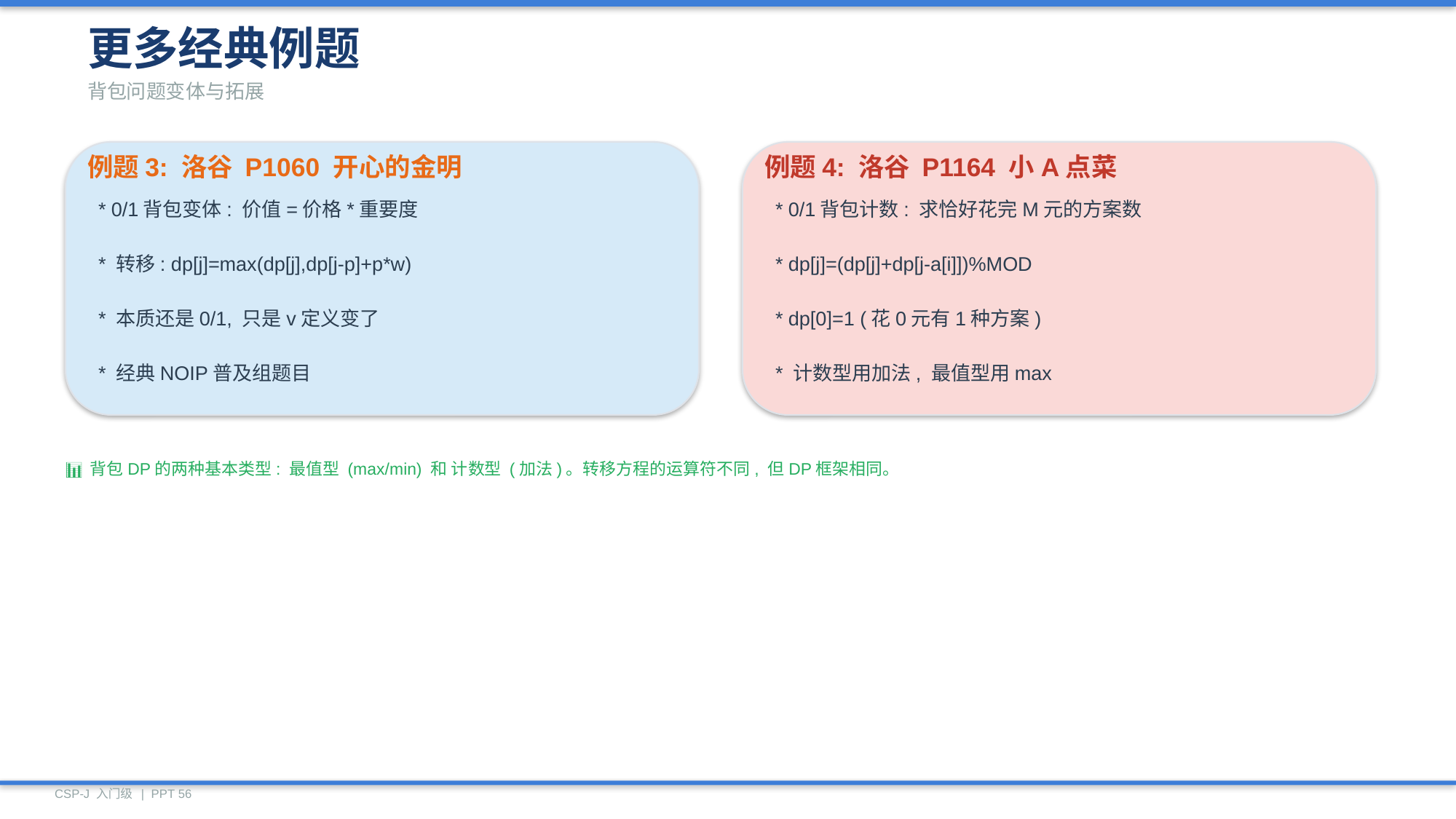

更多经典例题
背包问题变体与拓展

例题3: 洛谷 P1060 开心的金明
例题4: 洛谷 P1164 小A点菜
* 0/1背包变体: 价值=价格*重要度
* 0/1背包计数: 求恰好花完M元的方案数
* 转移: dp[j]=max(dp[j],dp[j-p]+p*w)
* dp[j]=(dp[j]+dp[j-a[i]])%MOD
* 本质还是0/1, 只是v定义变了
* dp[0]=1 (花0元有1种方案)
* 经典NOIP普及组题目
* 计数型用加法, 最值型用max
📊 背包DP的两种基本类型: 最值型 (max/min) 和 计数型 (加法)。转移方程的运算符不同, 但DP框架相同。

CSP-J 入门级  |  PPT 56